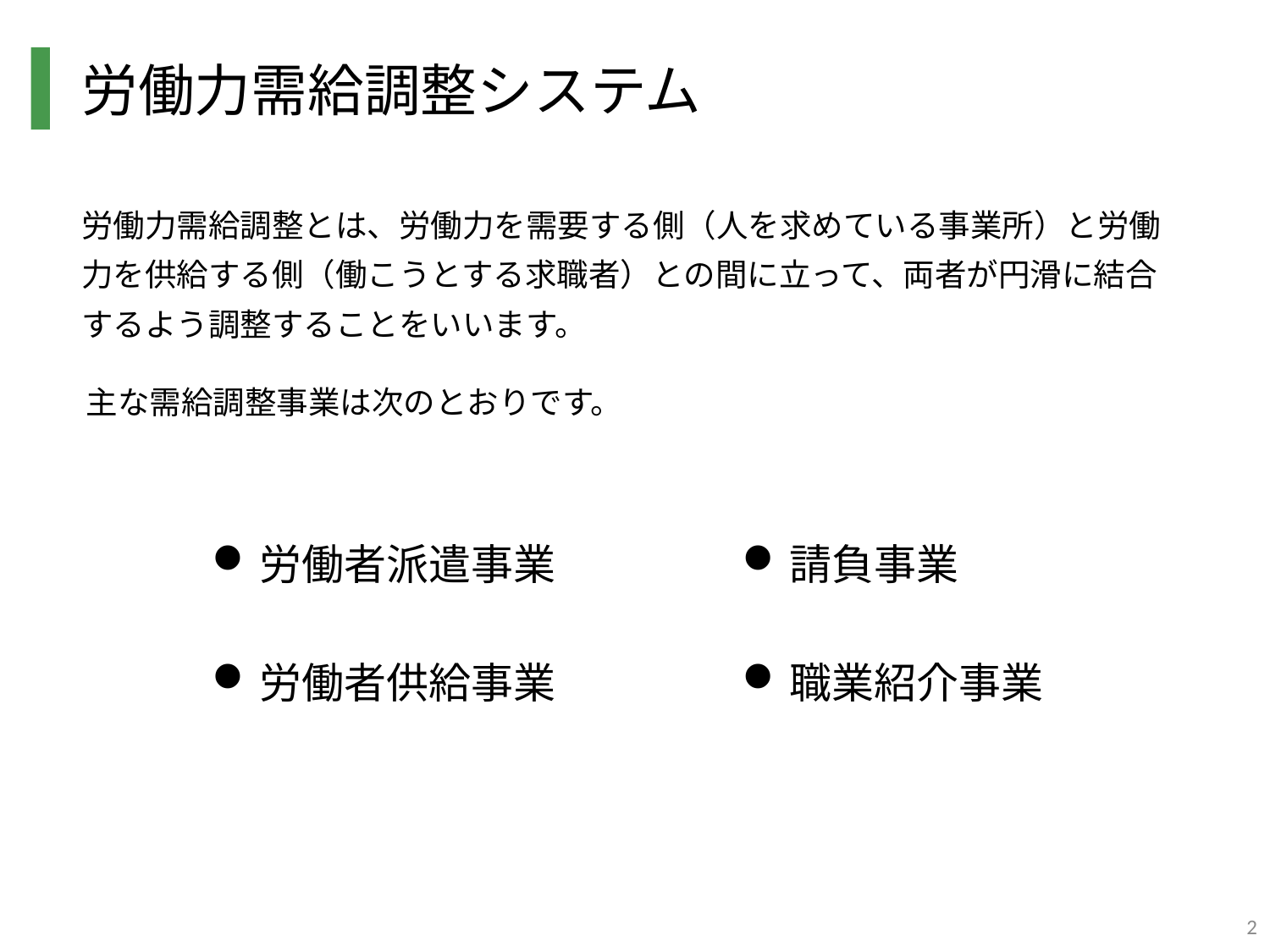

労働力需給調整システム
労働力需給調整とは、労働力を需要する側（人を求めている事業所）と労働力を供給する側（働こうとする求職者）との間に立って、両者が円滑に結合するよう調整することをいいます。
主な需給調整事業は次のとおりです。
請負事業

職業紹介事業
労働者派遣事業

労働者供給事業
2